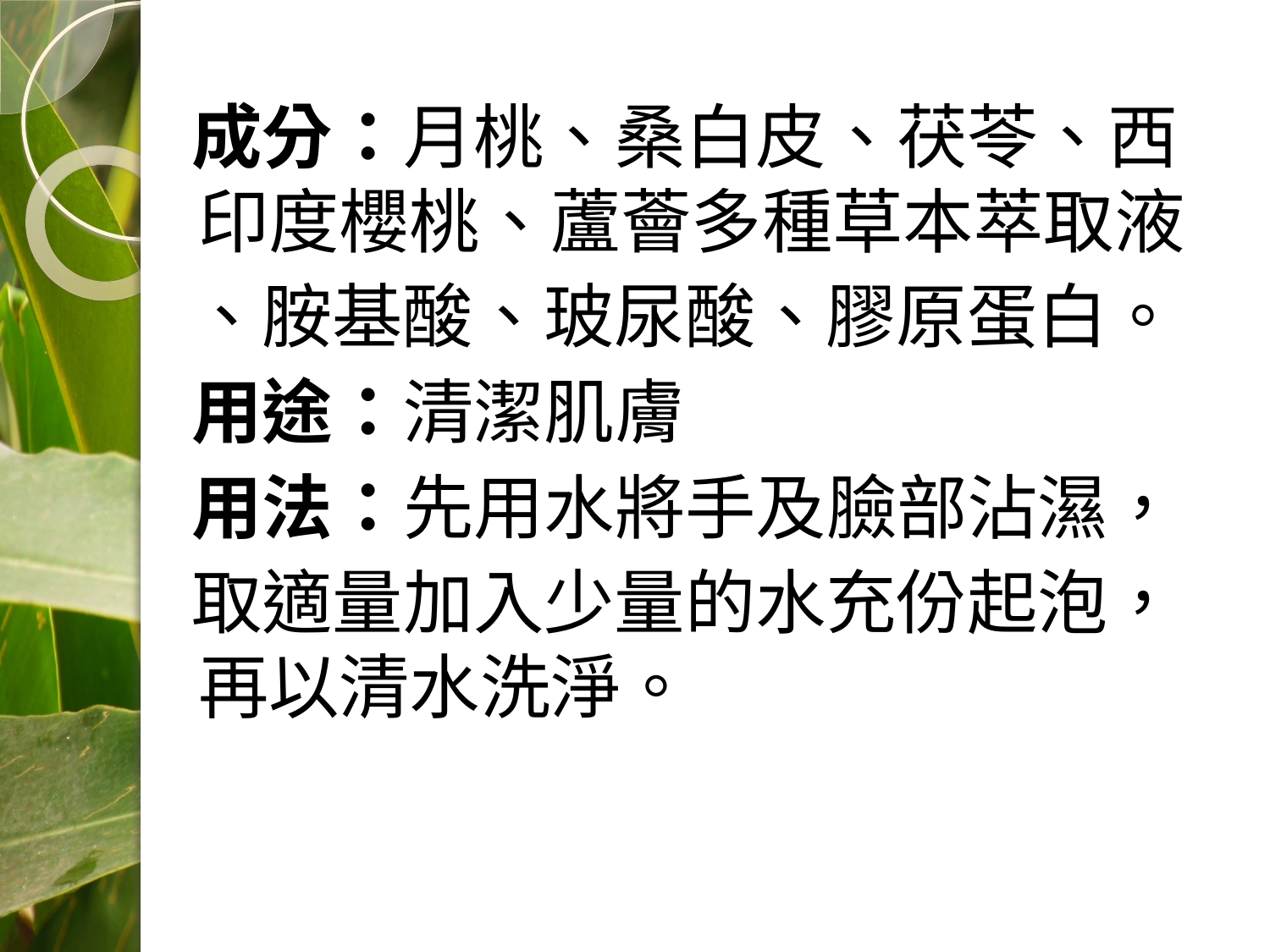

成分：月桃、桑白皮、茯苓、西印度櫻桃、蘆薈多種草本萃取液
 、胺基酸、玻尿酸、膠原蛋白。
 用途：清潔肌膚
 用法：先用水將手及臉部沾濕，
 取適量加入少量的水充份起泡，再以清水洗淨。